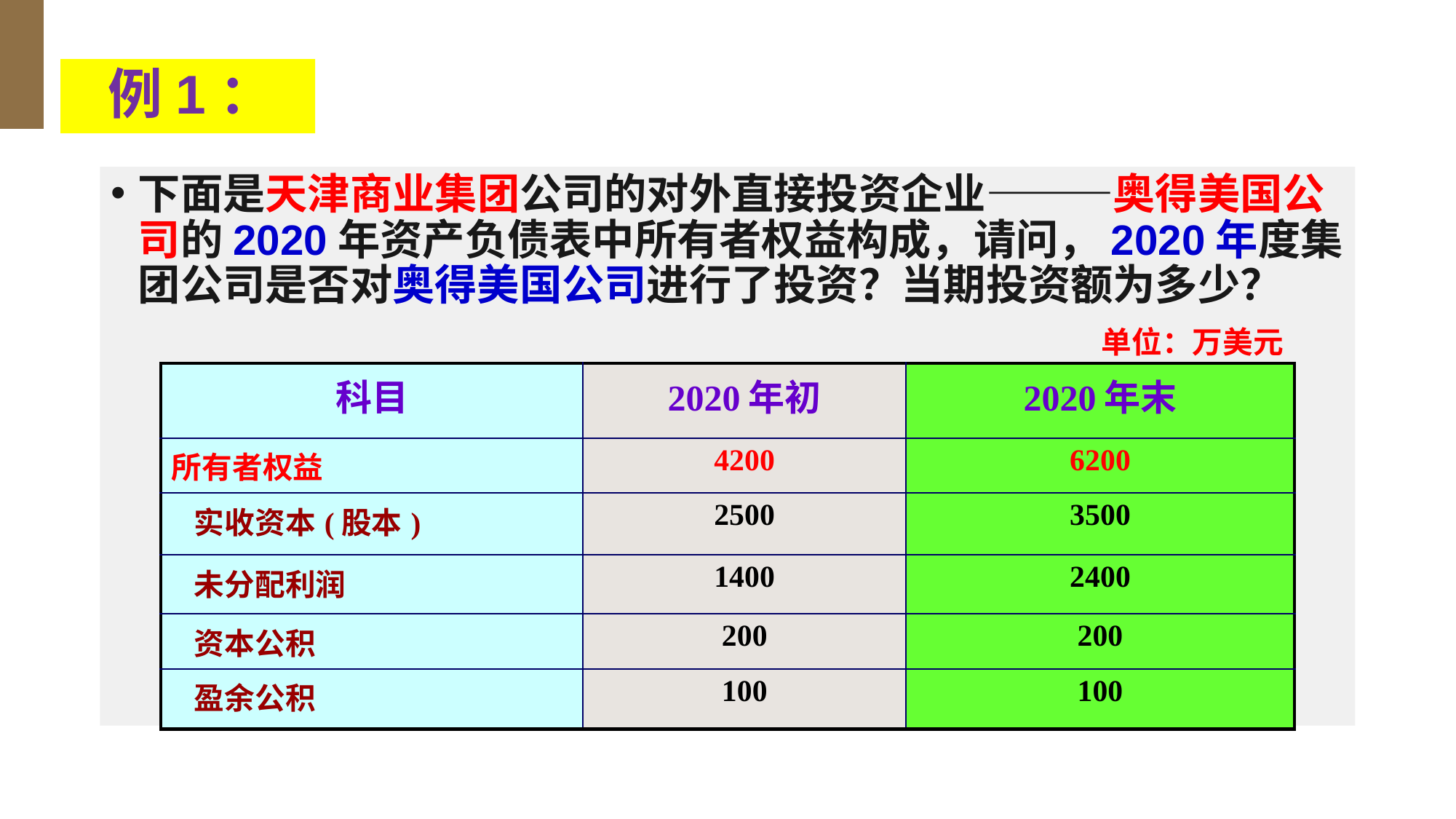

# 例1：
下面是天津商业集团公司的对外直接投资企业———奥得美国公司的2020年资产负债表中所有者权益构成，请问，2020年度集团公司是否对奥得美国公司进行了投资？当期投资额为多少？

单位：万美元
| 科目 | 2020年初 | 2020年末 |
| --- | --- | --- |
| 所有者权益 | 4200 | 6200 |
| 实收资本(股本) | 2500 | 3500 |
| 未分配利润 | 1400 | 2400 |
| 资本公积 | 200 | 200 |
| 盈余公积 | 100 | 100 |